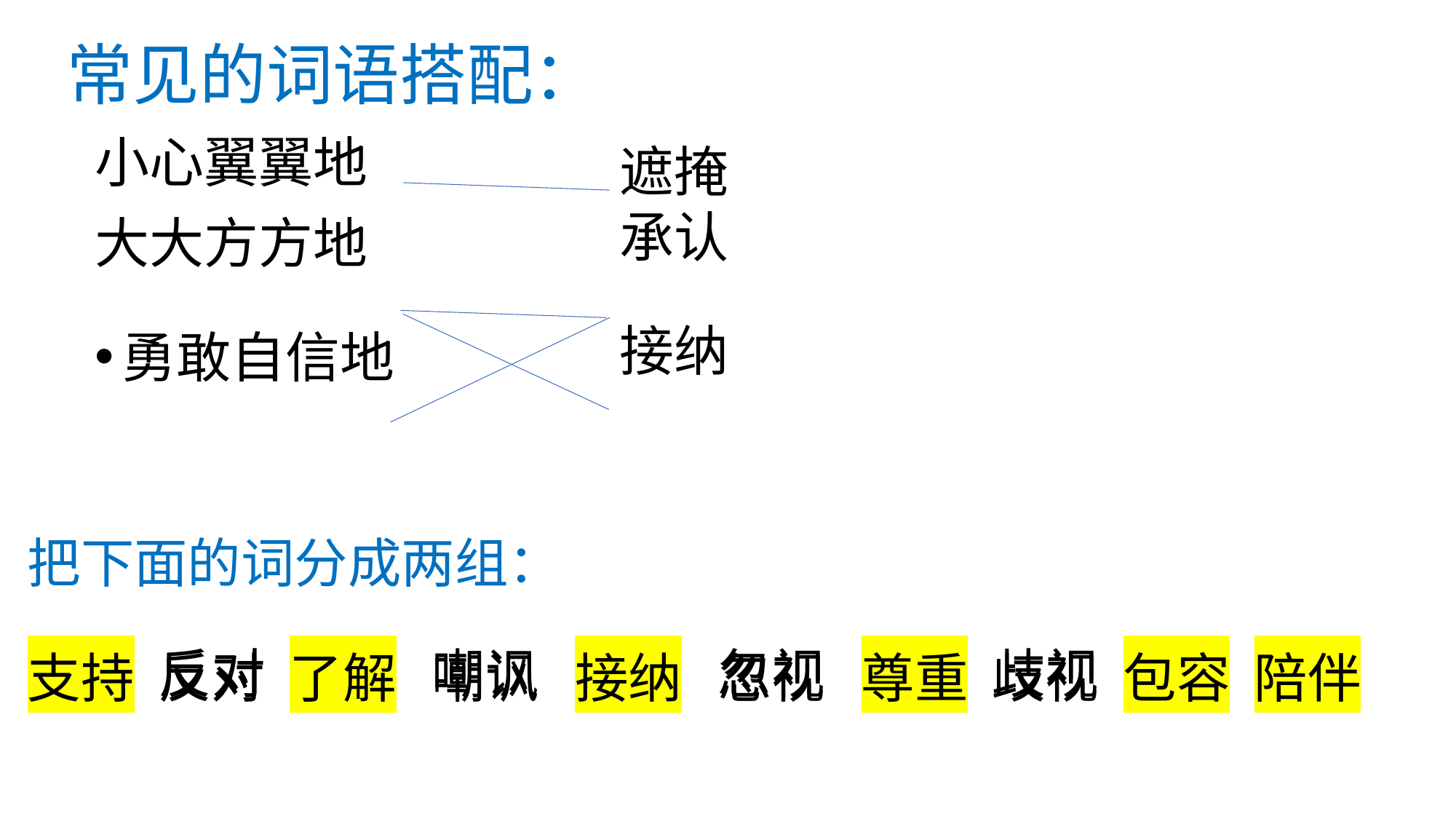

# 常见的词语搭配：
小心翼翼地
大大方方地
勇敢自信地
遮掩
承认
接纳
把下面的词分成两组：
支持  反对  了解   嘲讽   接纳   忽视   尊重  歧视  包容  陪伴
支持  反对  了解   嘲讽   接纳   忽视   尊重  歧视  包容  陪伴